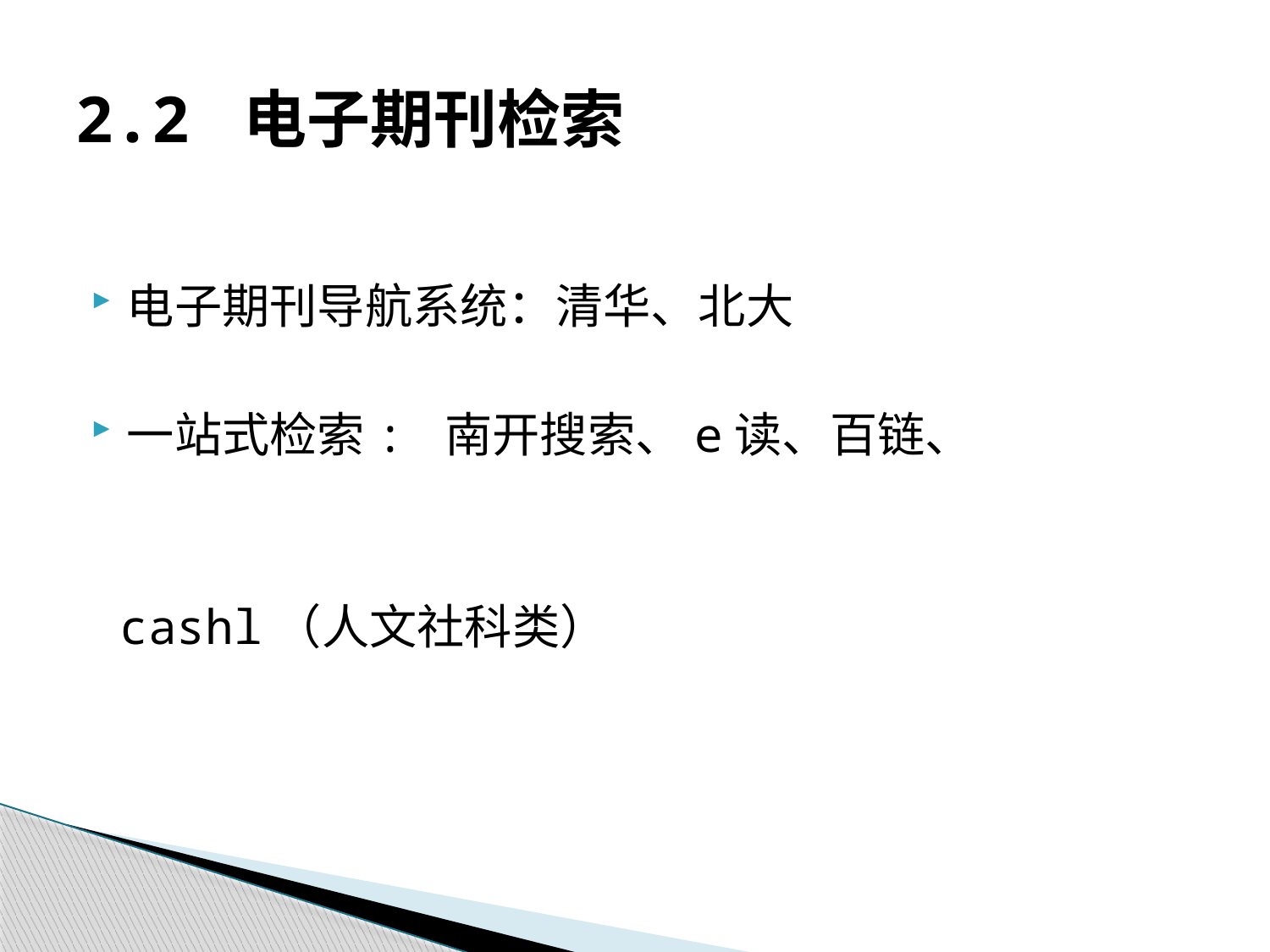

# 2.2 电子期刊检索

电子期刊导航系统：清华、北大

一站式检索: 南开搜索、e读、百链、

 cashl（人文社科类）